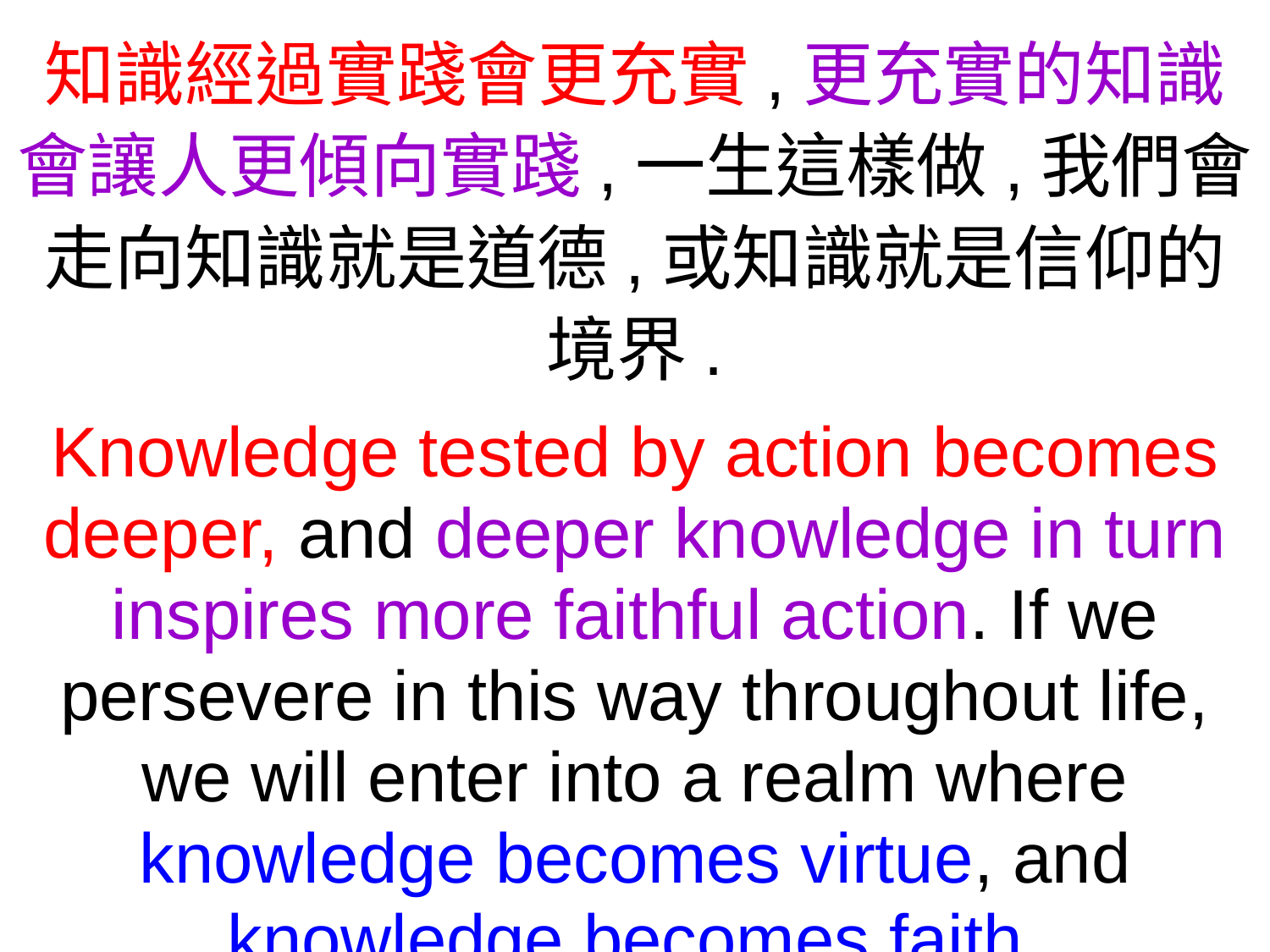

知識經過實踐會更充實,更充實的知識會讓人更傾向實踐,一生這樣做,我們會走向知識就是道德,或知識就是信仰的境界.
Knowledge tested by action becomes deeper, and deeper knowledge in turn inspires more faithful action. If we persevere in this way throughout life, we will enter into a realm where knowledge becomes virtue, and knowledge becomes faith.